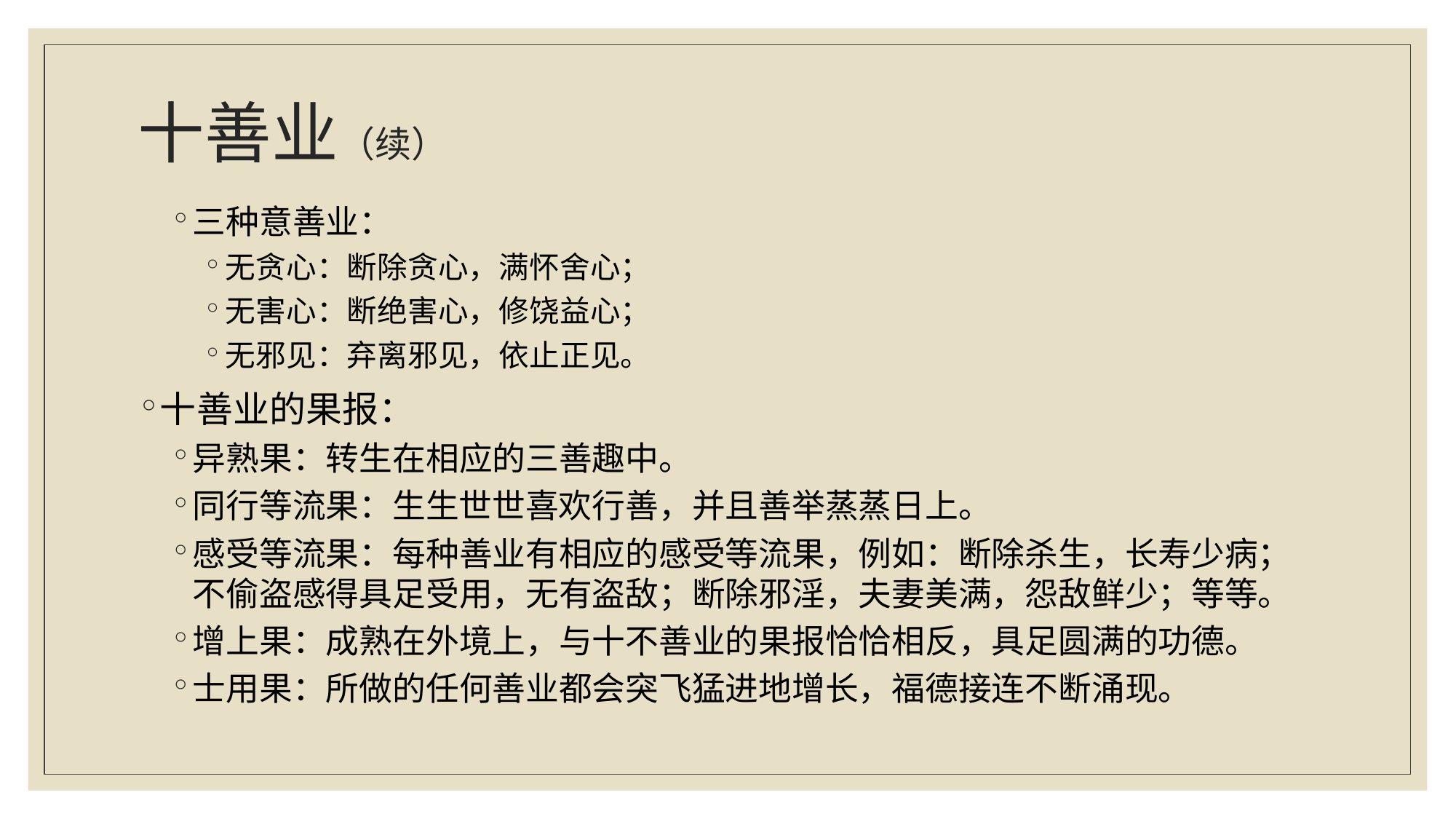

# 十善业（续）
三种意善业：
无贪心：断除贪心，满怀舍心；
无害心：断绝害心，修饶益心；
无邪见：弃离邪见，依止正见。
十善业的果报：
异熟果：转生在相应的三善趣中。
同行等流果：生生世世喜欢行善，并且善举蒸蒸日上。
感受等流果：每种善业有相应的感受等流果，例如：断除杀生，长寿少病；不偷盗感得具足受用，无有盗敌；断除邪淫，夫妻美满，怨敌鲜少；等等。
增上果：成熟在外境上，与十不善业的果报恰恰相反，具足圆满的功德。
士用果：所做的任何善业都会突飞猛进地增长，福德接连不断涌现。